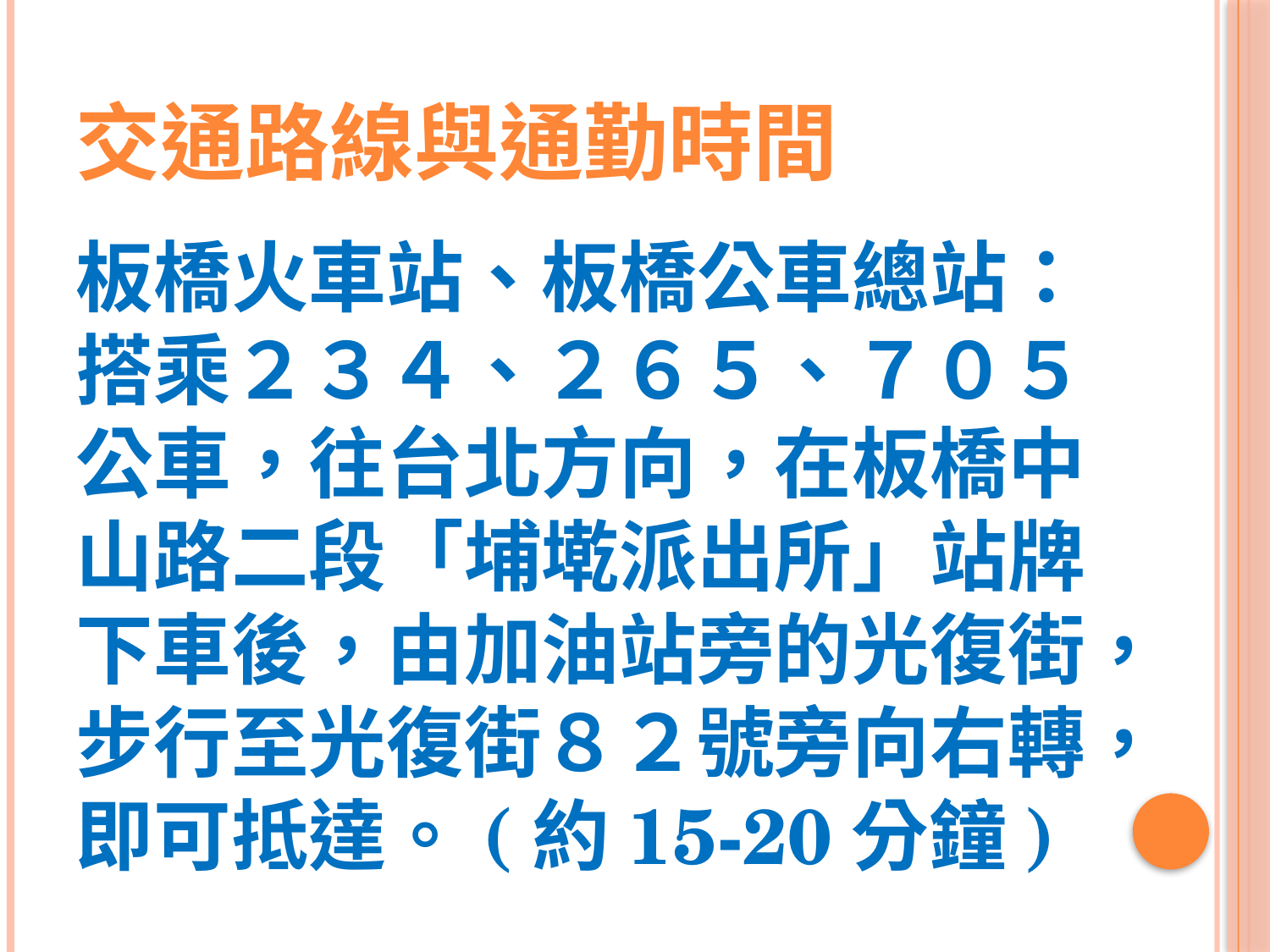

# 交通路線與通勤時間
板橋火車站、板橋公車總站：搭乘２３４、２６５、７０５公車，往台北方向，在板橋中山路二段「埔墘派出所」站牌下車後，由加油站旁的光復街，步行至光復街８２號旁向右轉，即可抵達。(約15-20分鐘)